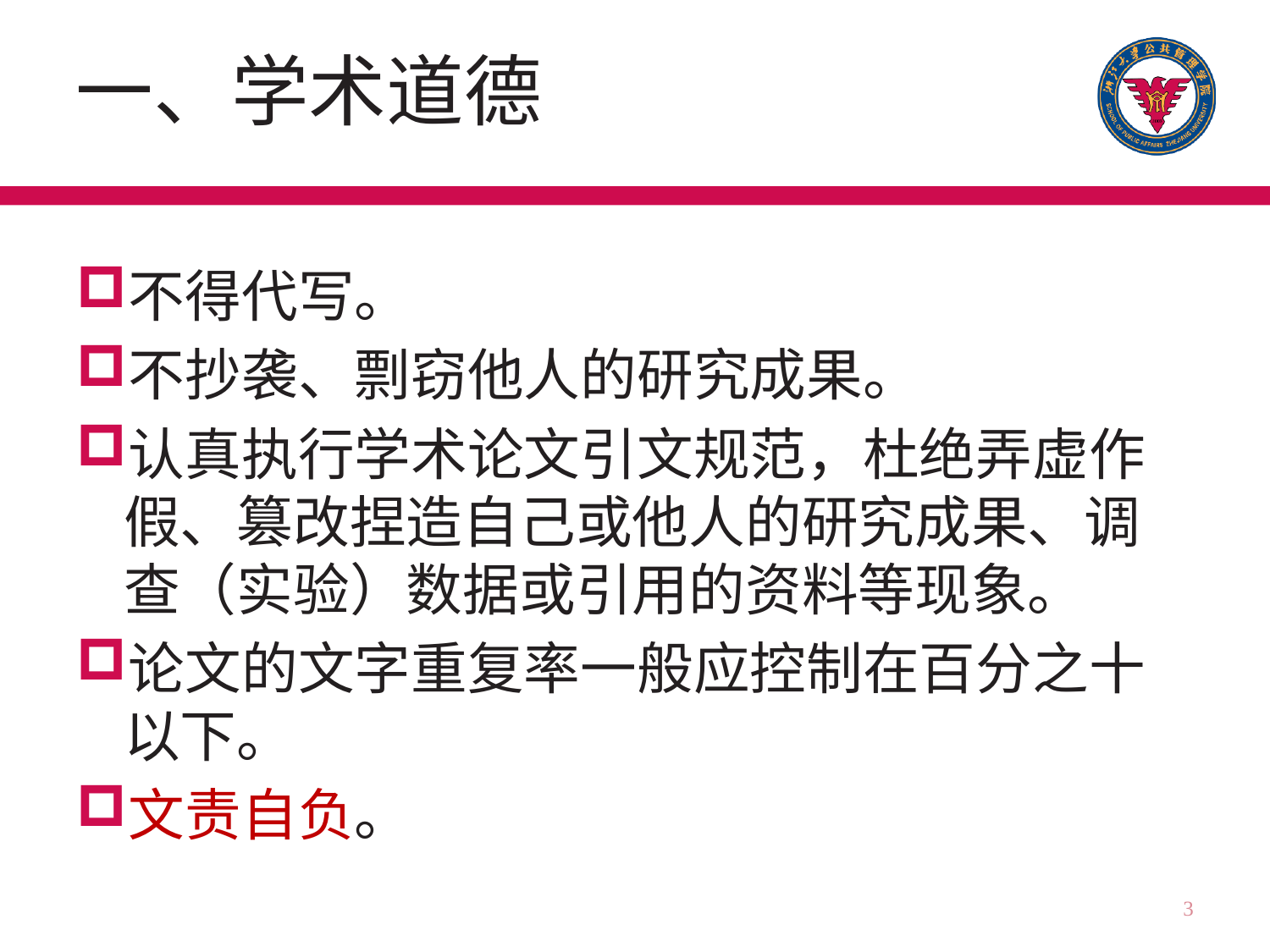

# 一、学术道德
不得代写。
不抄袭、剽窃他人的研究成果。
认真执行学术论文引文规范，杜绝弄虚作假、篡改捏造自己或他人的研究成果、调查（实验）数据或引用的资料等现象。
论文的文字重复率一般应控制在百分之十以下。
文责自负。

3